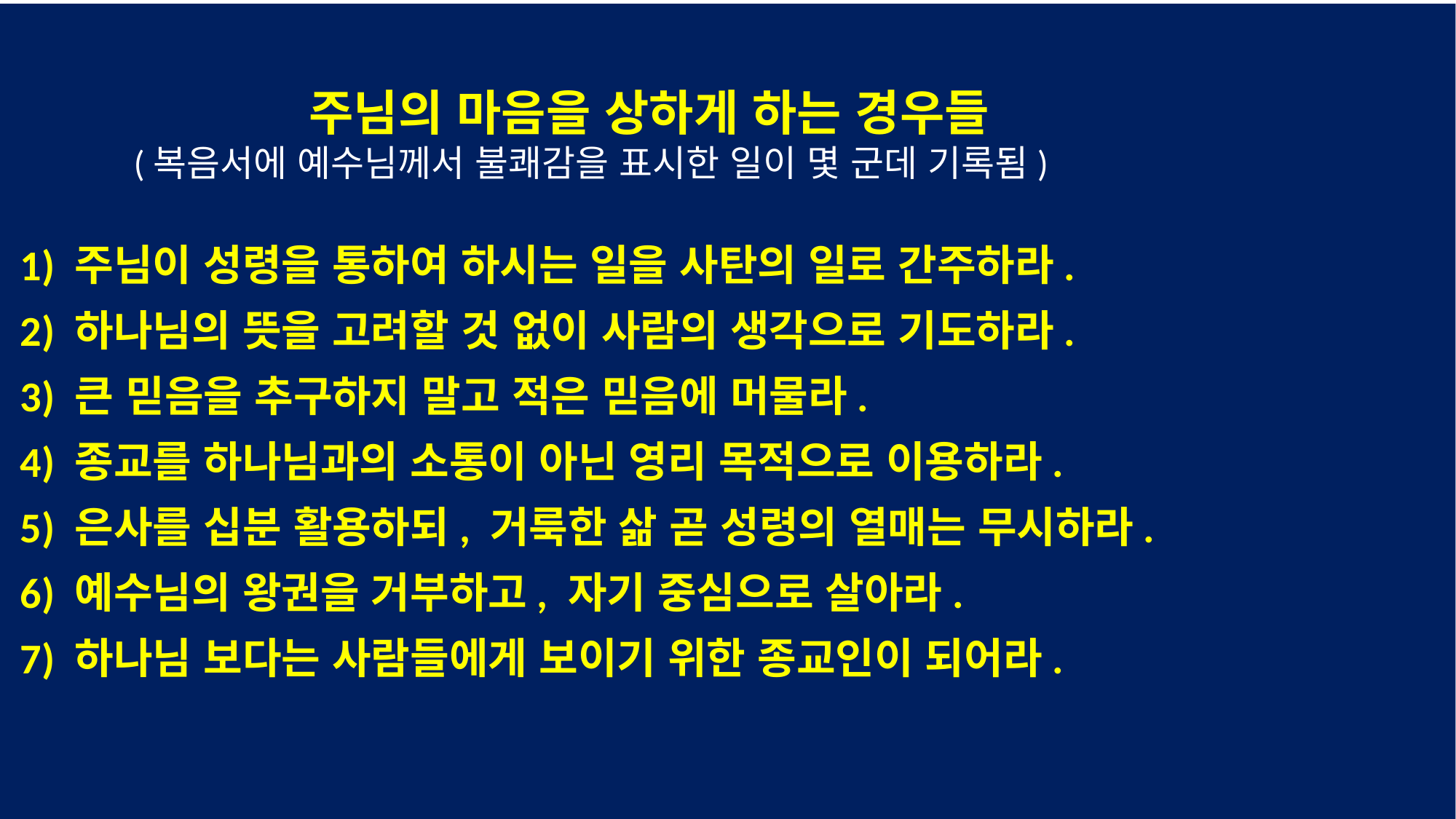

주님의 마음을 상하게 하는 경우들
               (복음서에 예수님께서 불쾌감을 표시한 일이 몇 군데 기록됨)

 1) 주님이 성령을 통하여 하시는 일을 사탄의 일로 간주하라.

 2) 하나님의 뜻을 고려할 것 없이 사람의 생각으로 기도하라.

 3) 큰 믿음을 추구하지 말고 적은 믿음에 머물라.

 4) 종교를 하나님과의 소통이 아닌 영리 목적으로 이용하라.

 5) 은사를 십분 활용하되, 거룩한 삶 곧 성령의 열매는 무시하라.

 6) 예수님의 왕권을 거부하고, 자기 중심으로 살아라.

 7) 하나님 보다는 사람들에게 보이기 위한 종교인이 되어라.